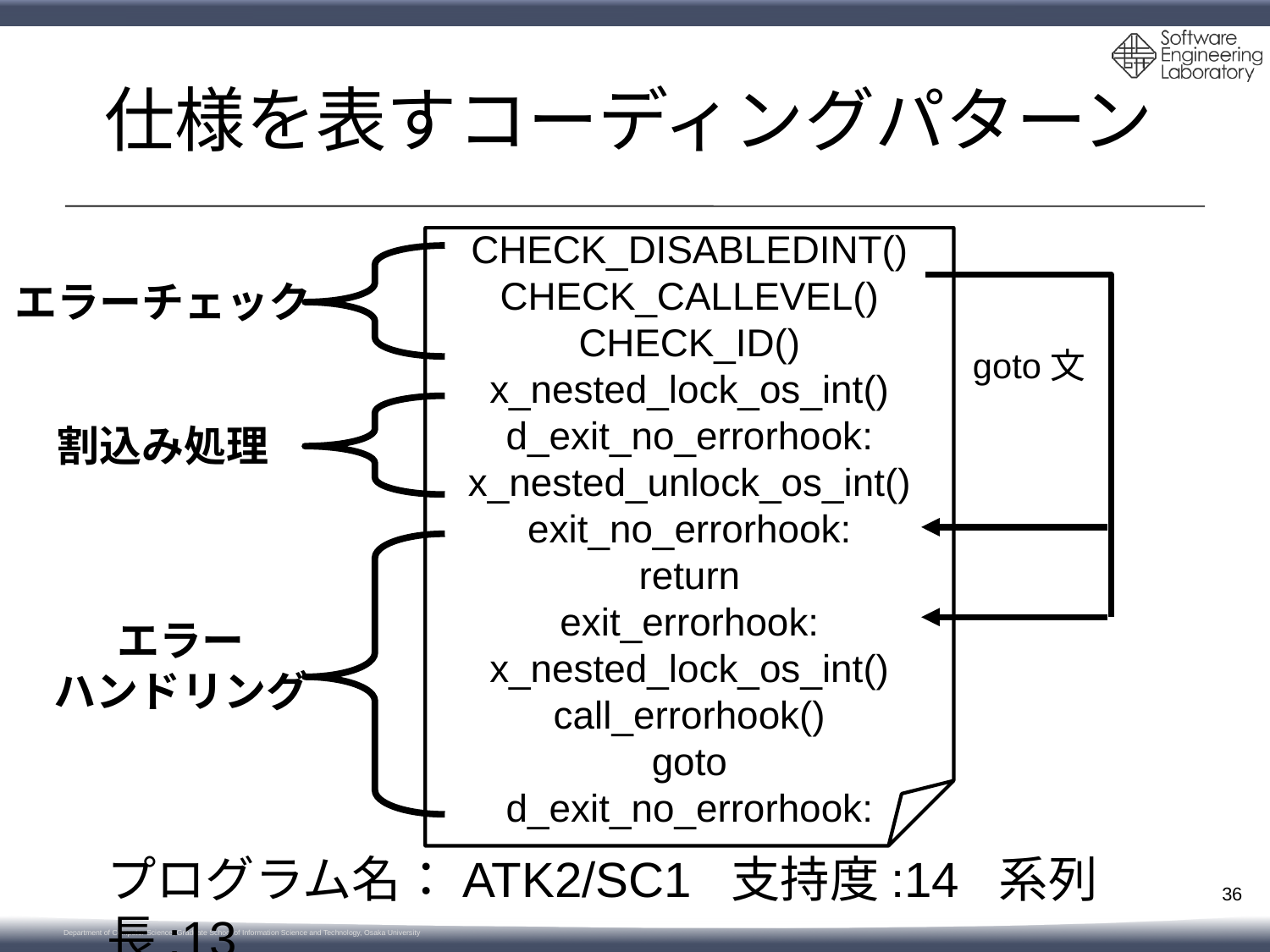

# 仕様を表すコーディングパターン

CHECK_DISABLEDINT()
CHECK_CALLEVEL()
CHECK_ID()
x_nested_lock_os_int()
d_exit_no_errorhook:
x_nested_unlock_os_int()
exit_no_errorhook:
return
exit_errorhook:
x_nested_lock_os_int()
call_errorhook()
goto
d_exit_no_errorhook:

エラーチェック
goto文

割込み処理

エラー
ハンドリング
プログラム名：ATK2/SC1  支持度:14  系列長:13
36